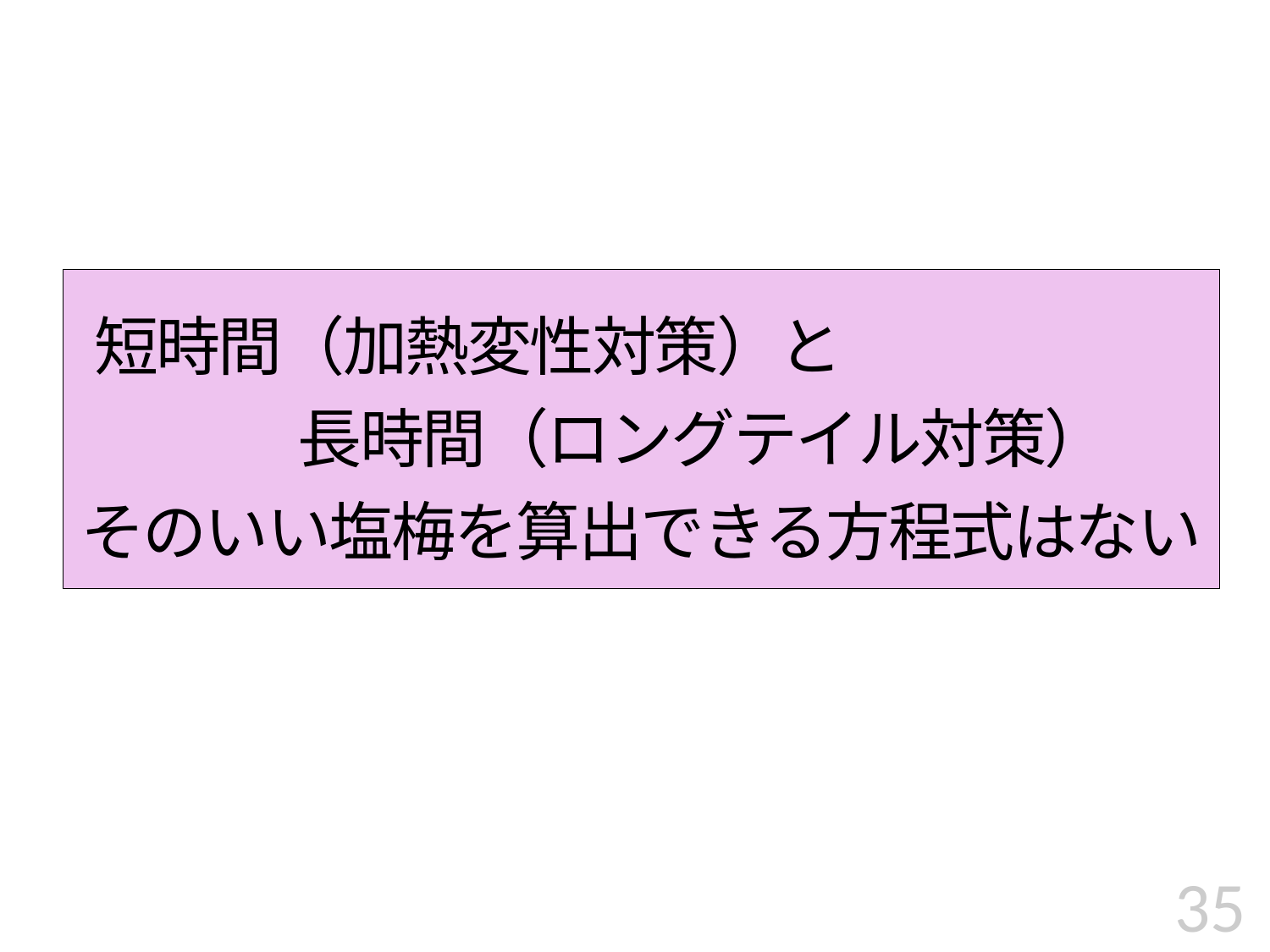

短時間（加熱変性対策）と　　        　　　　長時間（ロングテイル対策）
そのいい塩梅を算出できる方程式はない
35